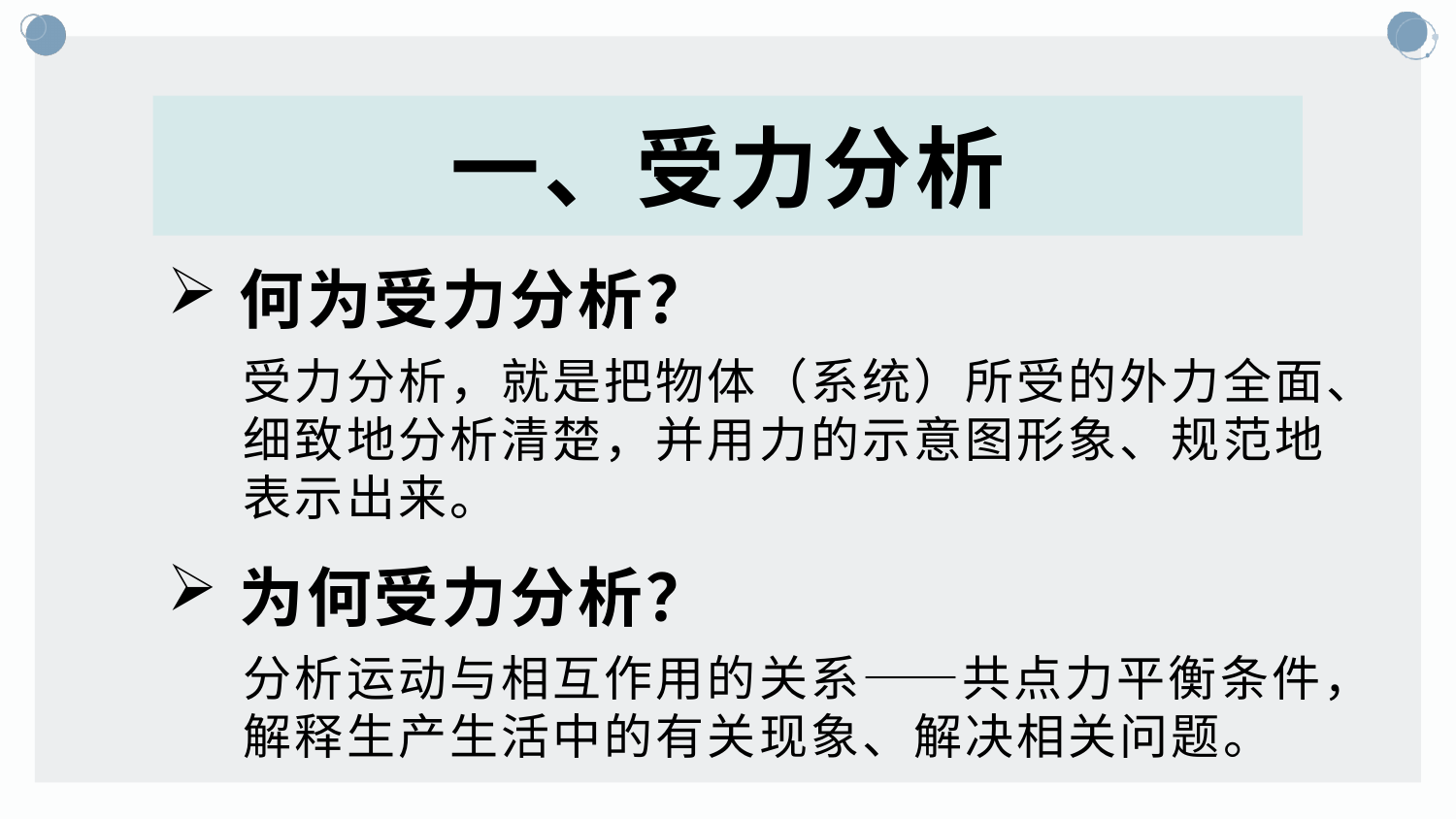

# 一、受力分析
何为受力分析？
受力分析，就是把物体（系统）所受的外力全面、细致地分析清楚，并用力的示意图形象、规范地表示出来。
为何受力分析？
分析运动与相互作用的关系——共点力平衡条件，解释生产生活中的有关现象、解决相关问题。